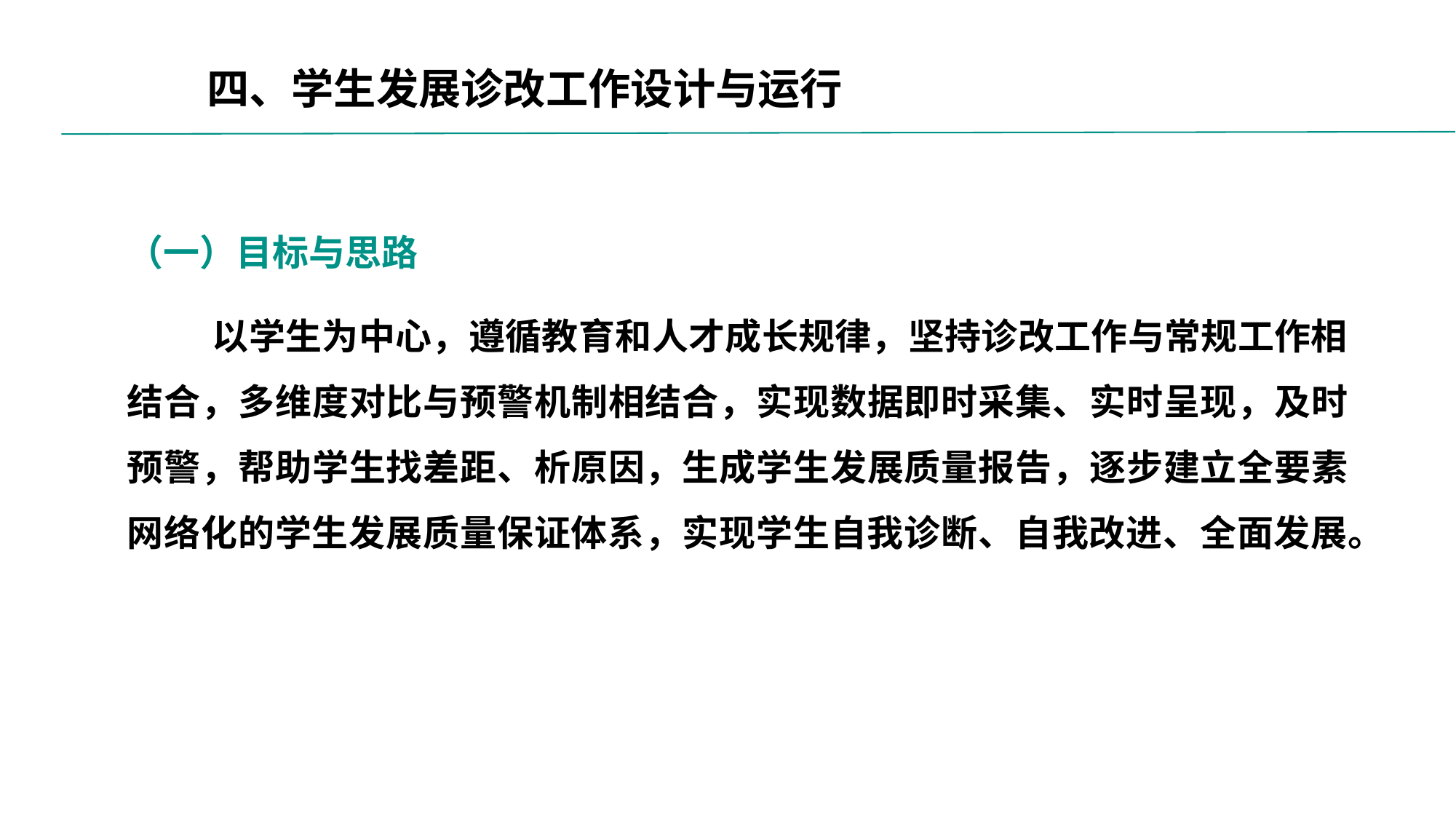

四、学生发展诊改工作设计与运行
（一）目标与思路
   以学生为中心，遵循教育和人才成长规律，坚持诊改工作与常规工作相结合，多维度对比与预警机制相结合，实现数据即时采集、实时呈现，及时预警，帮助学生找差距、析原因，生成学生发展质量报告，逐步建立全要素网络化的学生发展质量保证体系，实现学生自我诊断、自我改进、全面发展。